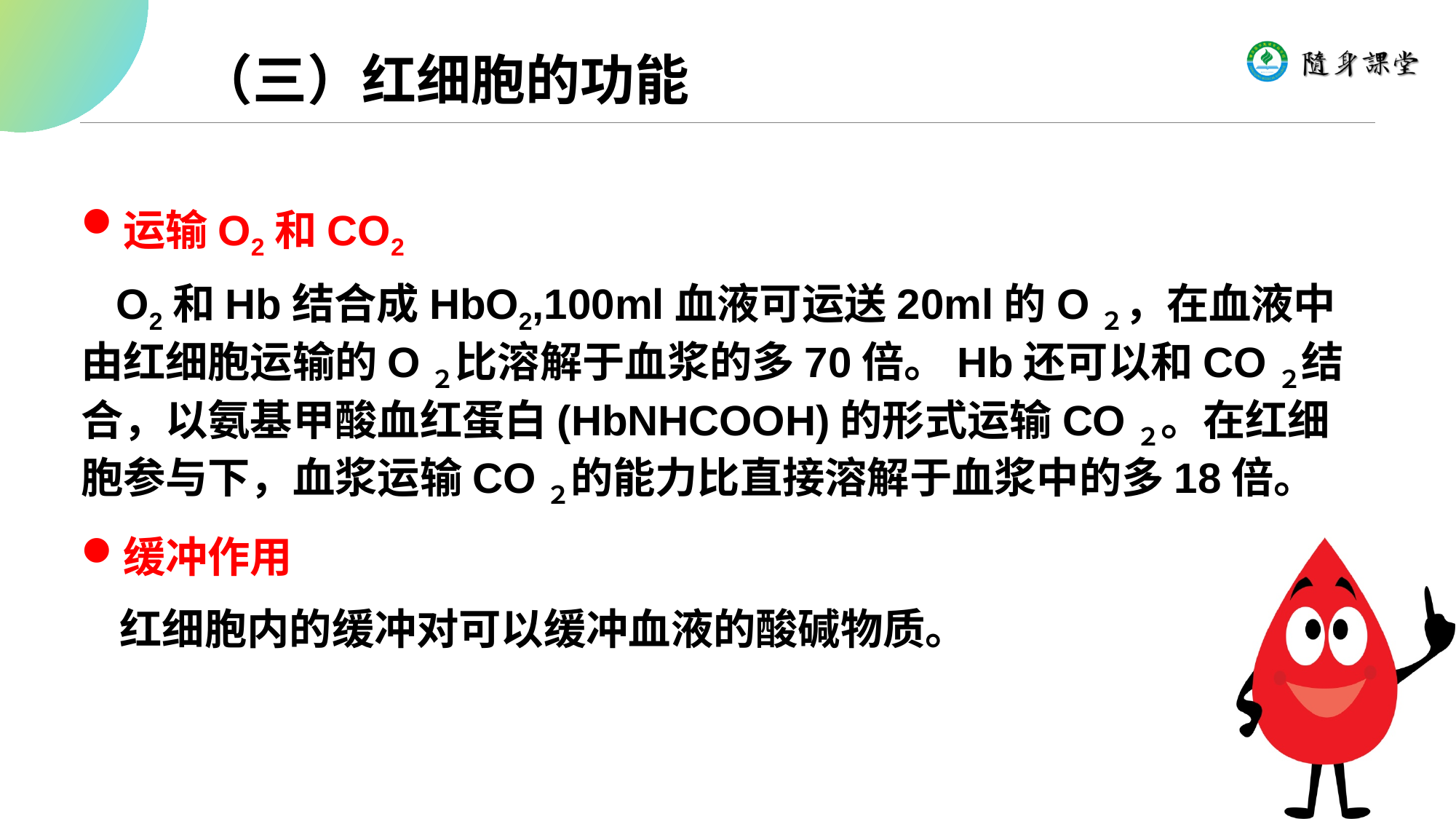

（三）红细胞的功能
运输O2和CO2
   O2和Hb结合成HbO2,100ml血液可运送20ml的O２，在血液中由红细胞运输的O２比溶解于血浆的多70倍。Hb还可以和CO２结合，以氨基甲酸血红蛋白(HbNHCOOH)的形式运输CO２。在红细胞参与下，血浆运输CO２的能力比直接溶解于血浆中的多18倍。
缓冲作用
   红细胞内的缓冲对可以缓冲血液的酸碱物质。